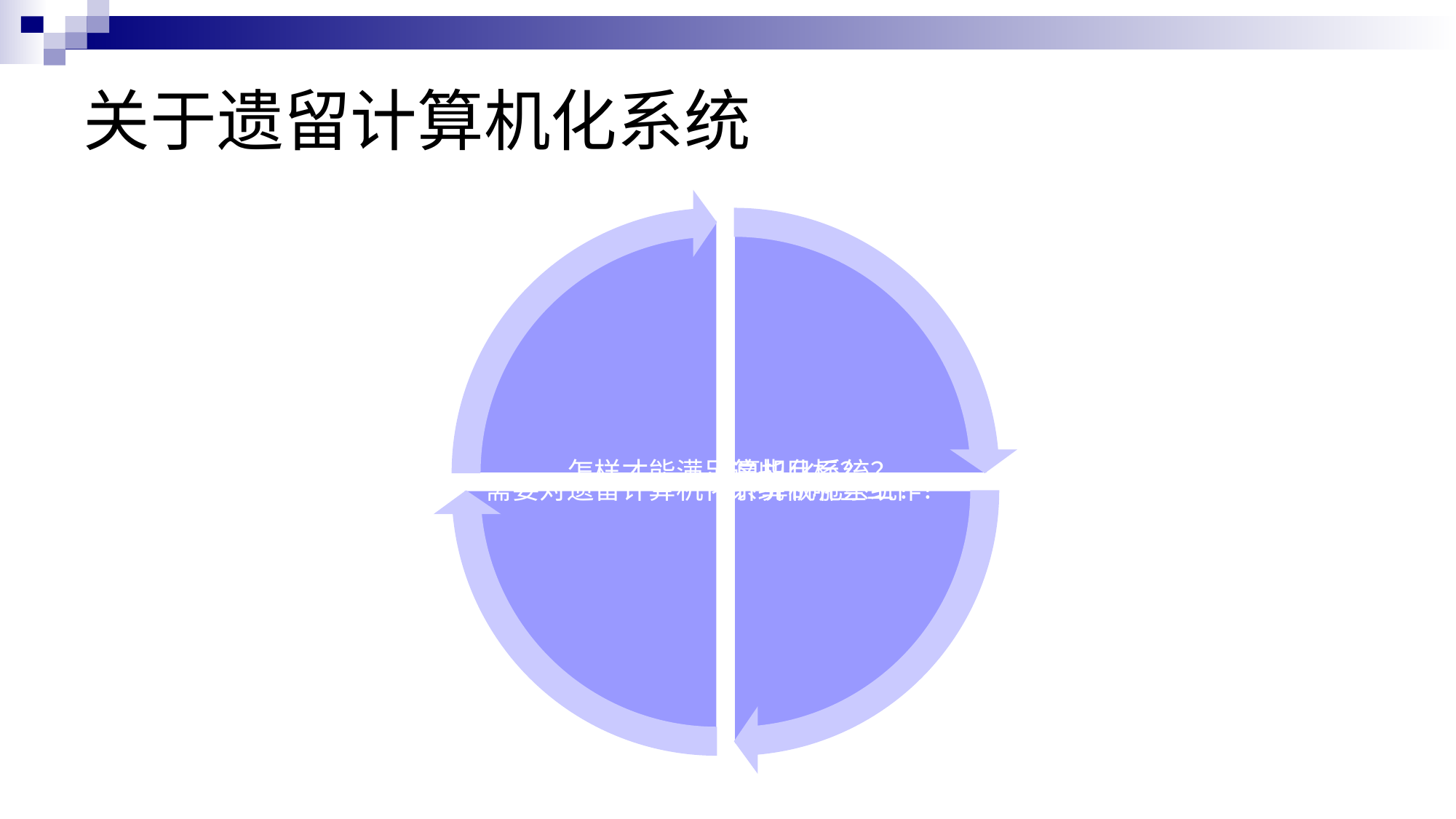

# 关于遗留计算机化系统
什么是遗留计算机化系统？
为什么会有遗留计算机化系统？
需要对遗留计算机化系统做哪些工作？
怎样才能满足这些目标？